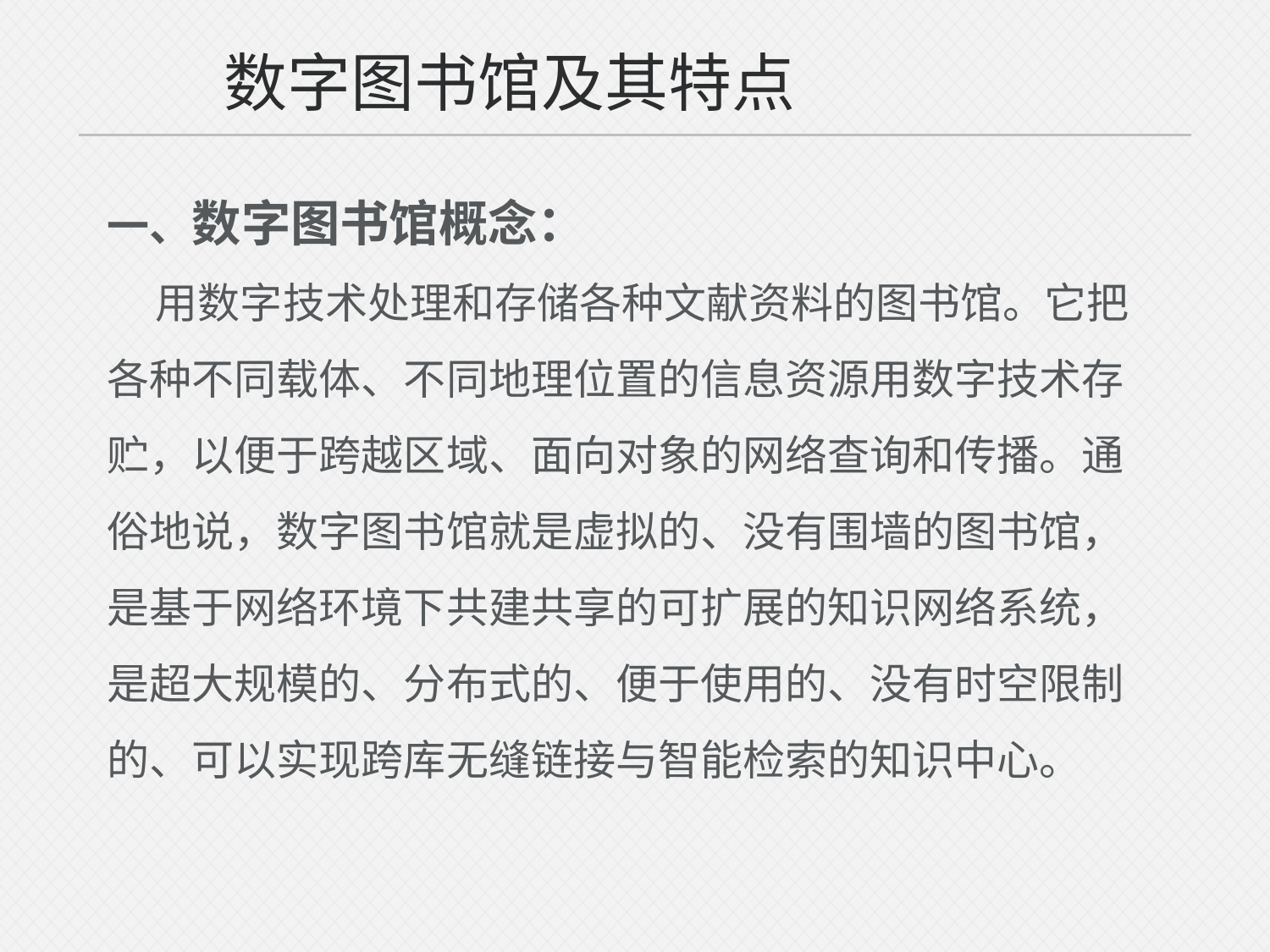

数字图书馆及其特点
一、数字图书馆概念：
    用数字技术处理和存储各种文献资料的图书馆。它把各种不同载体、不同地理位置的信息资源用数字技术存贮，以便于跨越区域、面向对象的网络查询和传播。通俗地说，数字图书馆就是虚拟的、没有围墙的图书馆，是基于网络环境下共建共享的可扩展的知识网络系统，是超大规模的、分布式的、便于使用的、没有时空限制的、可以实现跨库无缝链接与智能检索的知识中心。